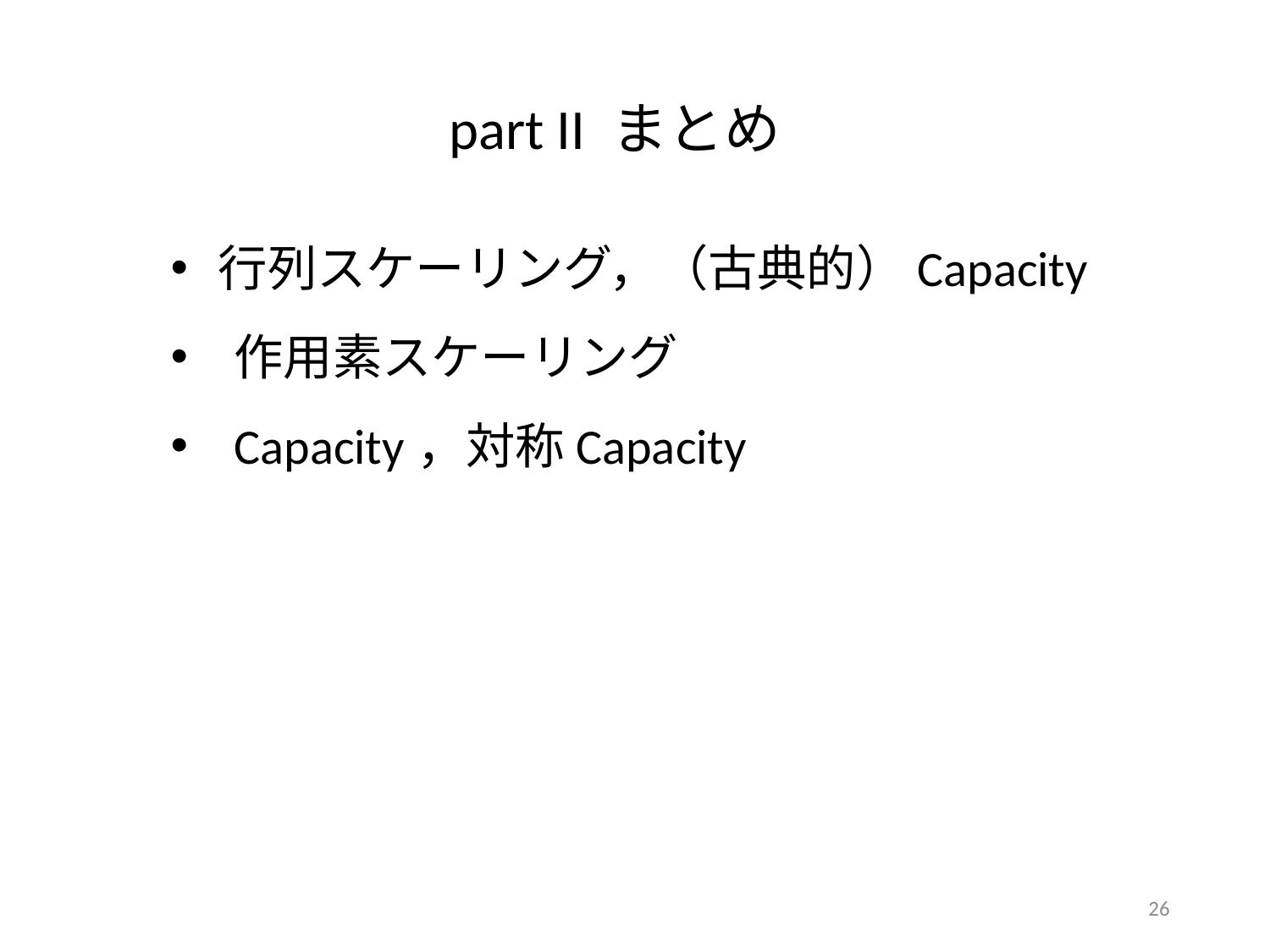

part II まとめ
行列スケーリング，（古典的）Capacity
作用素スケーリング
Capacity，対称Capacity
26